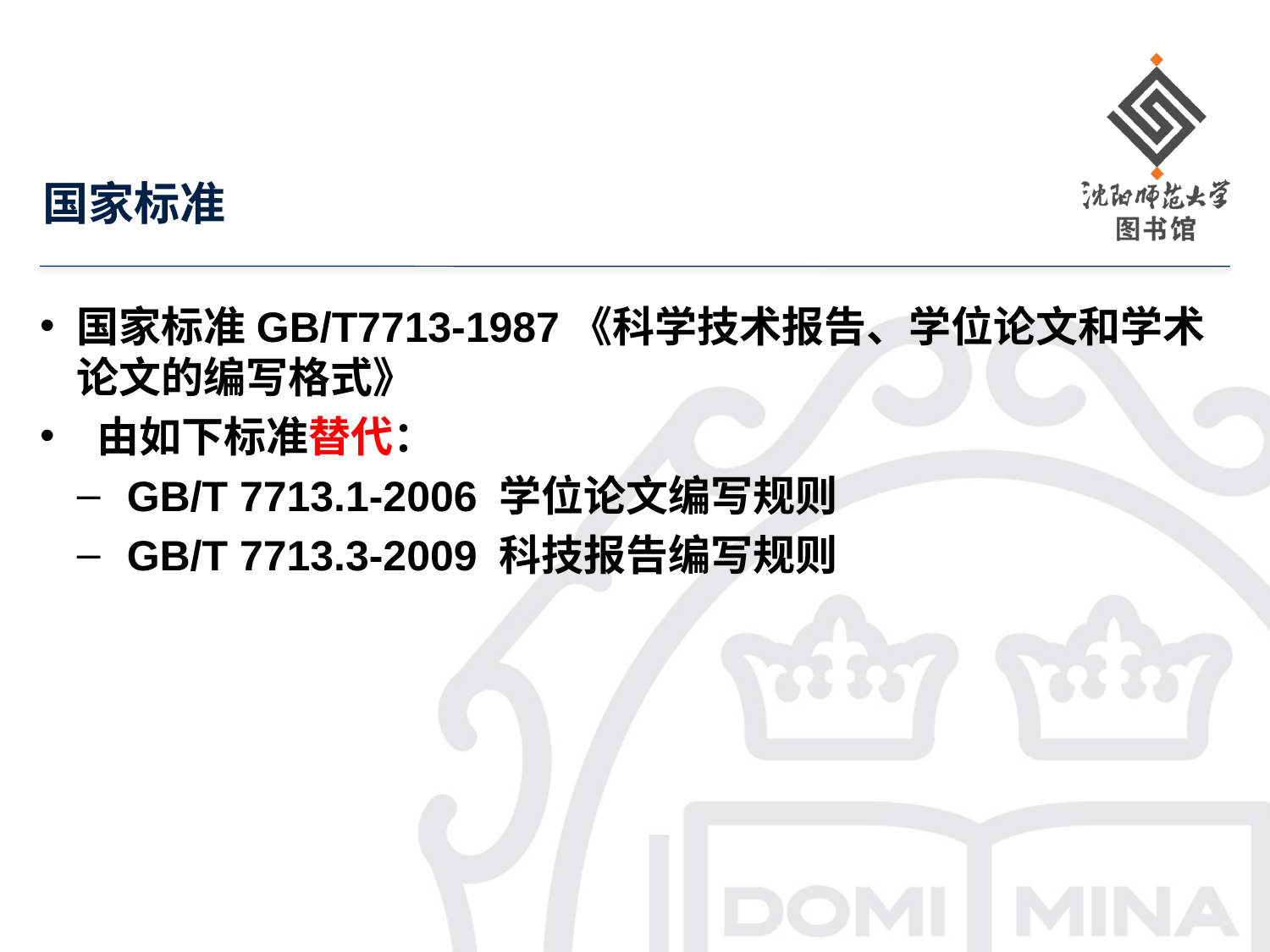

# 国家标准
国家标准GB/T7713-1987《科学技术报告、学位论文和学术论文的编写格式》
 由如下标准替代：
GB/T 7713.1-2006 学位论文编写规则
GB/T 7713.3-2009 科技报告编写规则